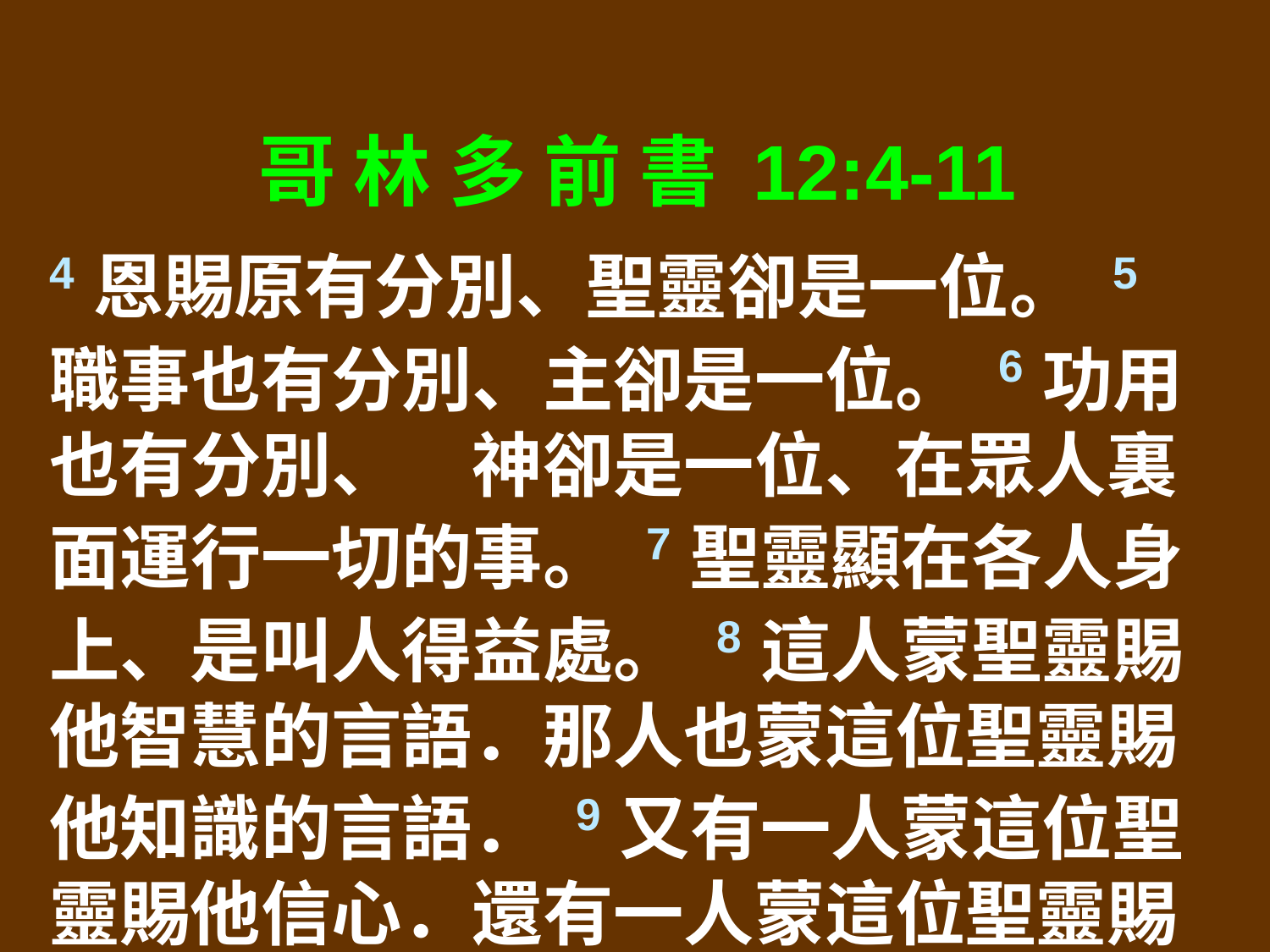

哥 林 多 前 書 12:4-11
4恩賜原有分別、聖靈卻是一位。 5職事也有分別、主卻是一位。 6功用也有分別、　神卻是一位、在眾人裏面運行一切的事。 7聖靈顯在各人身上、是叫人得益處。 8這人蒙聖靈賜他智慧的言語．那人也蒙這位聖靈賜他知識的言語． 9又有一人蒙這位聖靈賜他信心．還有一人蒙這位聖靈賜他醫病的恩賜．